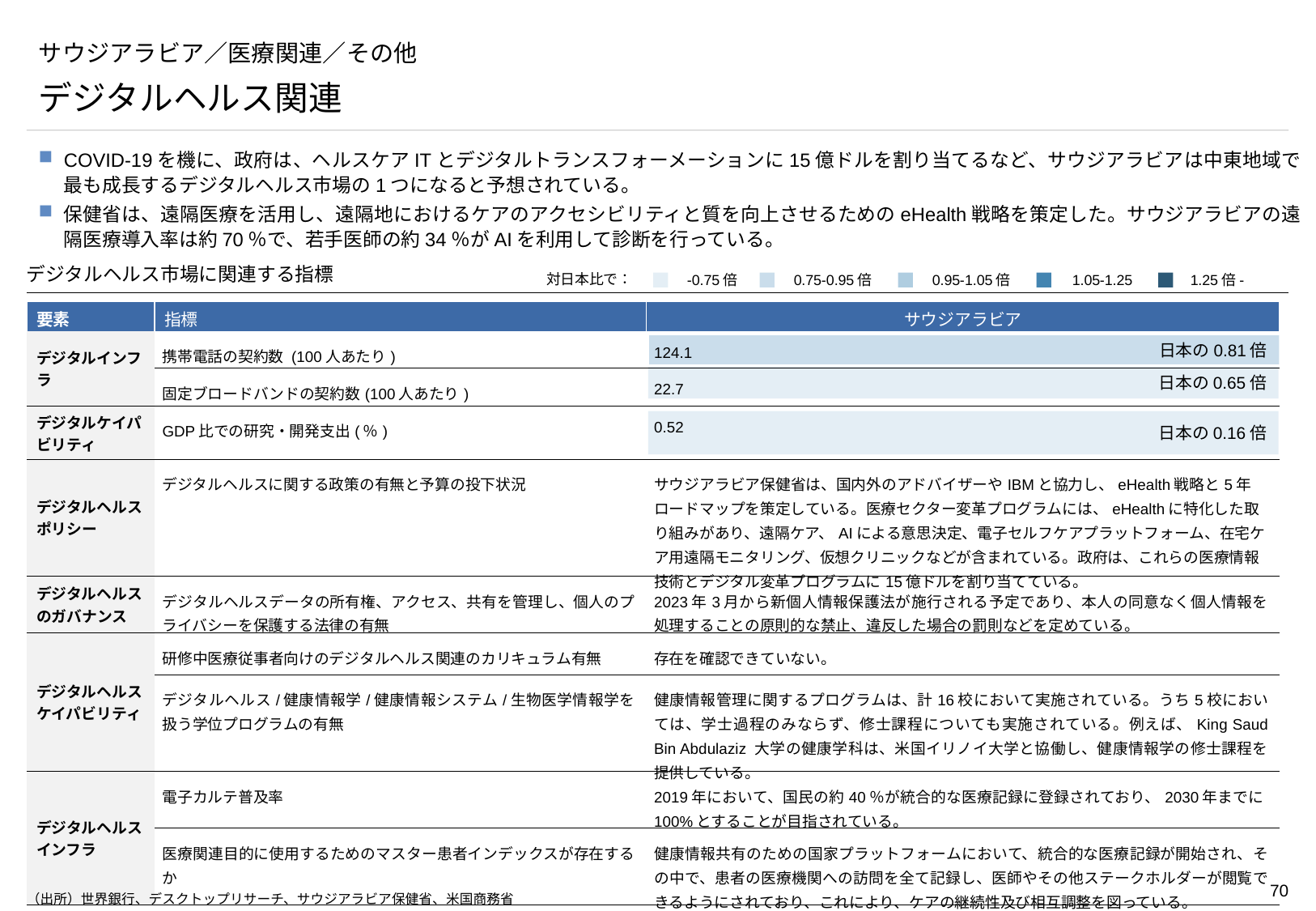

# サウジアラビア／医療関連／その他
デジタルヘルス関連
COVID-19を機に、政府は、ヘルスケアITとデジタルトランスフォーメーションに15億ドルを割り当てるなど、サウジアラビアは中東地域で最も成長するデジタルヘルス市場の1つになると予想されている。
保健省は、遠隔医療を活用し、遠隔地におけるケアのアクセシビリティと質を向上させるためのeHealth戦略を策定した。サウジアラビアの遠隔医療導入率は約70％で、若手医師の約34％がAIを利用して診断を行っている。
デジタルヘルス市場に関連する指標
対日本比で：
-0.75倍

0.75-0.95倍

0.95-1.05倍

1.05-1.25

1.25倍-

| 要素 | 指標 | サウジアラビア |
| --- | --- | --- |
| デジタルインフラ | 携帯電話の契約数 (100人あたり) | 124.1 |
| デジタルケイパビリティ | 固定ブロードバンドの契約数(100人あたり) | 22.7 |
| デジタルケイパビリティ | GDP比での研究・開発支出(％) | 0.52 |
| デジタルヘルスポリシー | デジタルヘルスに関する政策の有無と予算の投下状況 | サウジアラビア保健省は、国内外のアドバイザーやIBMと協力し、eHealth戦略と5年ロードマップを策定している。医療セクター変革プログラムには、eHealthに特化した取り組みがあり、遠隔ケア、AIによる意思決定、電子セルフケアプラットフォーム、在宅ケア用遠隔モニタリング、仮想クリニックなどが含まれている。政府は、これらの医療情報技術とデジタル変革プログラムに15億ドルを割り当てている。 |
| デジタルヘルスのガバナンス | デジタルヘルスデータの所有権、アクセス、共有を管理し、個人のプライバシーを保護する法律の有無 | 2023年3月から新個人情報保護法が施行される予定であり、本人の同意なく個人情報を処理することの原則的な禁止、違反した場合の罰則などを定めている。 |
| デジタルヘルスケイパビリティ | 研修中医療従事者向けのデジタルヘルス関連のカリキュラム有無 | 存在を確認できていない。 |
|  | デジタルヘルス/健康情報学/健康情報システム/生物医学情報学を扱う学位プログラムの有無 | 健康情報管理に関するプログラムは、計16校において実施されている。うち5校においては、学士過程のみならず、修士課程についても実施されている。例えば、King Saud Bin Abdulaziz 大学の健康学科は、米国イリノイ大学と協働し、健康情報学の修士課程を提供している。 |
| デジタルヘルスインフラ | 電子カルテ普及率 | 2019年において、国民の約40％が統合的な医療記録に登録されており、2030年までに100%とすることが目指されている。 |
|  | 医療関連目的に使用するためのマスター患者インデックスが存在するか | 健康情報共有のための国家プラットフォームにおいて、統合的な医療記録が開始され、その中で、患者の医療機関への訪問を全て記録し、医師やその他ステークホルダーが閲覧できるようにされており、これにより、ケアの継続性及び相互調整を図っている。 |
日本の0.81倍
日本の0.65倍
日本の0.16倍
（出所）世界銀行、デスクトップリサーチ、サウジアラビア保健省、米国商務省